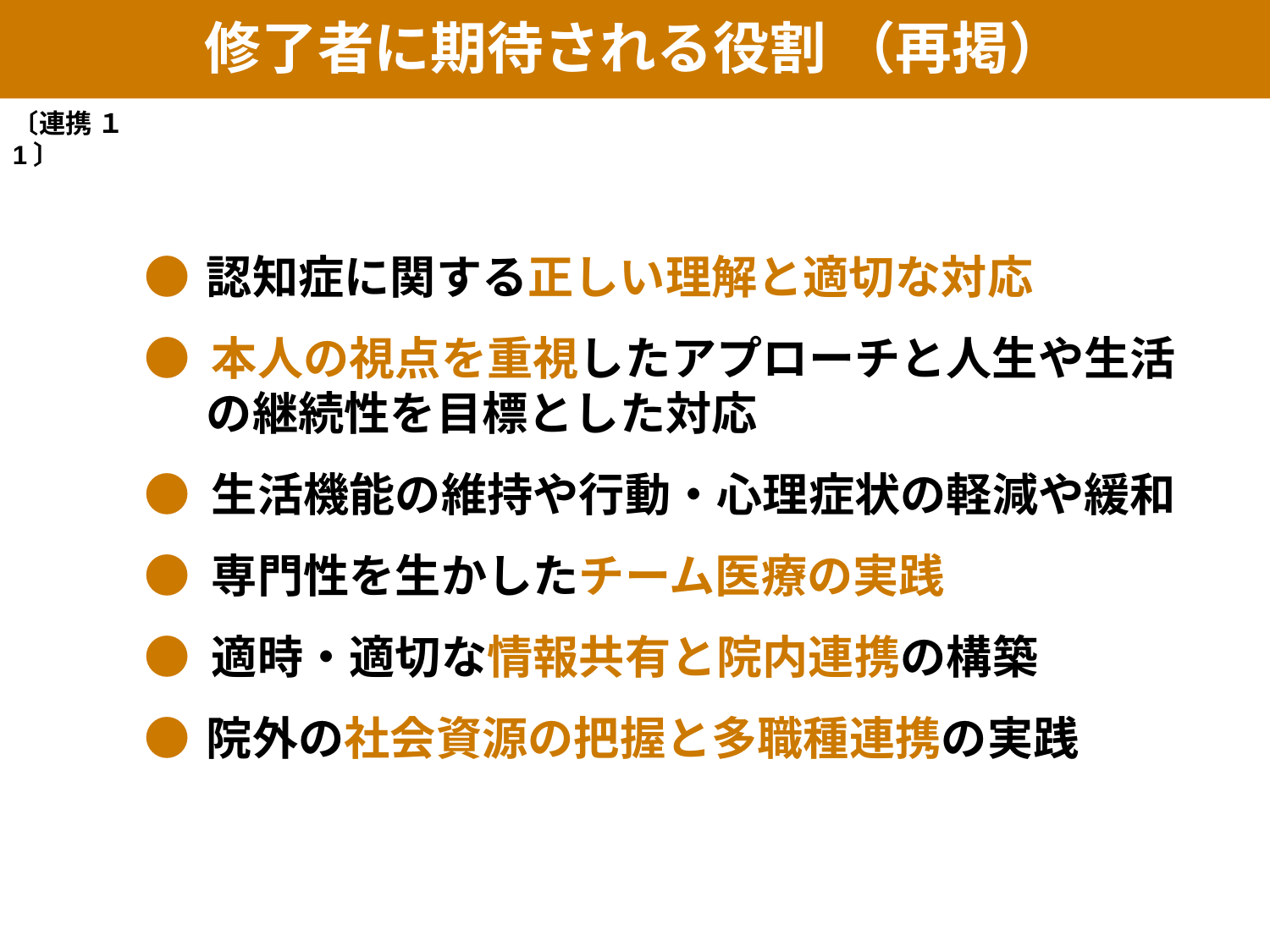

修了者に期待される役割 （再掲）
〔連携 １1〕
●	認知症に関する正しい理解と適切な対応
● 本人の視点を重視したアプローチと人生や生活の継続性を目標とした対応
● 生活機能の維持や行動・心理症状の軽減や緩和
● 専門性を生かしたチーム医療の実践
● 適時・適切な情報共有と院内連携の構築
●	院外の社会資源の把握と多職種連携の実践